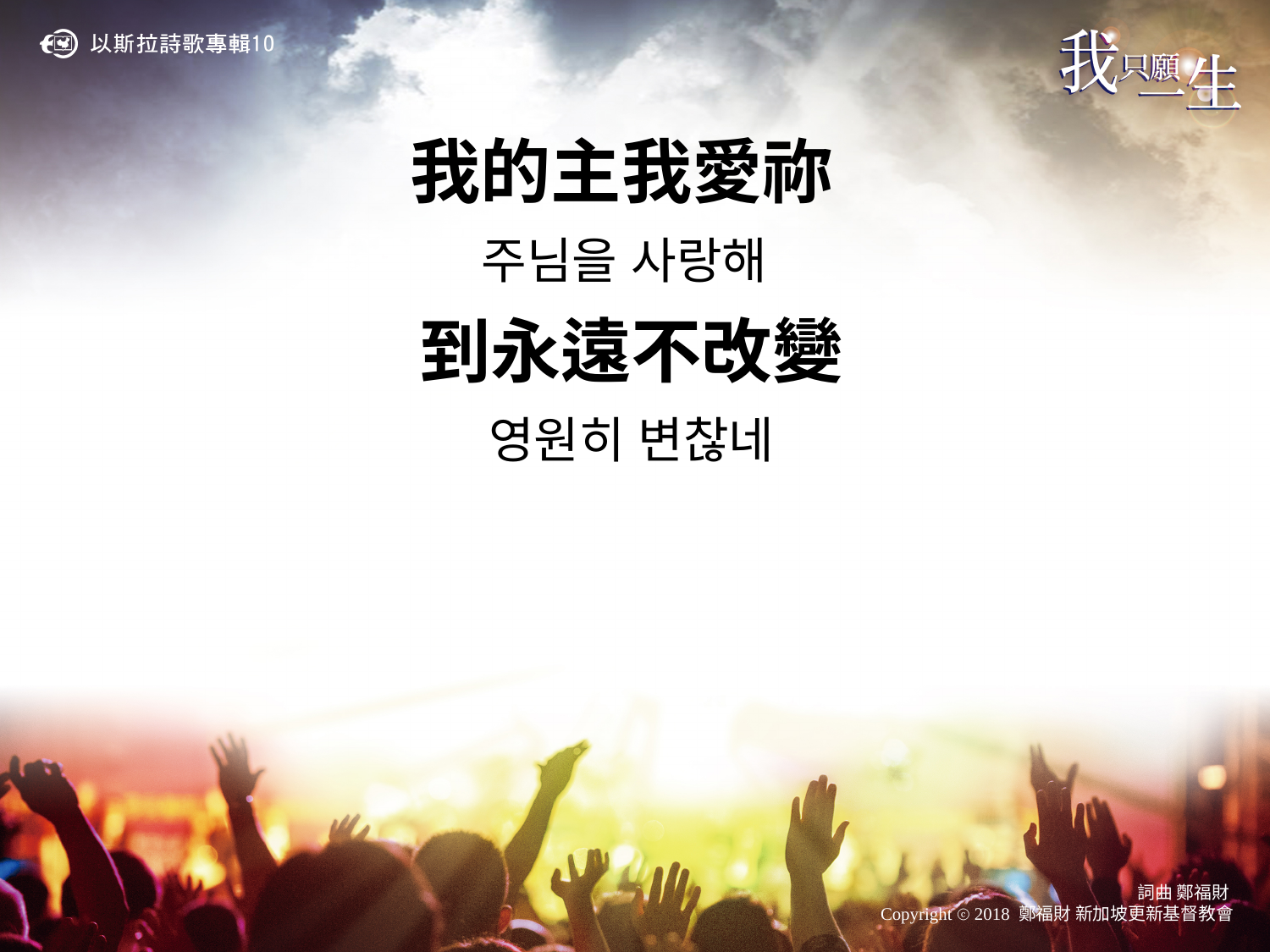

我的主我愛祢
주님을 사랑해
到永遠不改變
영원히 변찮네
詞曲 鄭福財
Copyright ⓒ 2018 鄭福財 新加坡更新基督教會